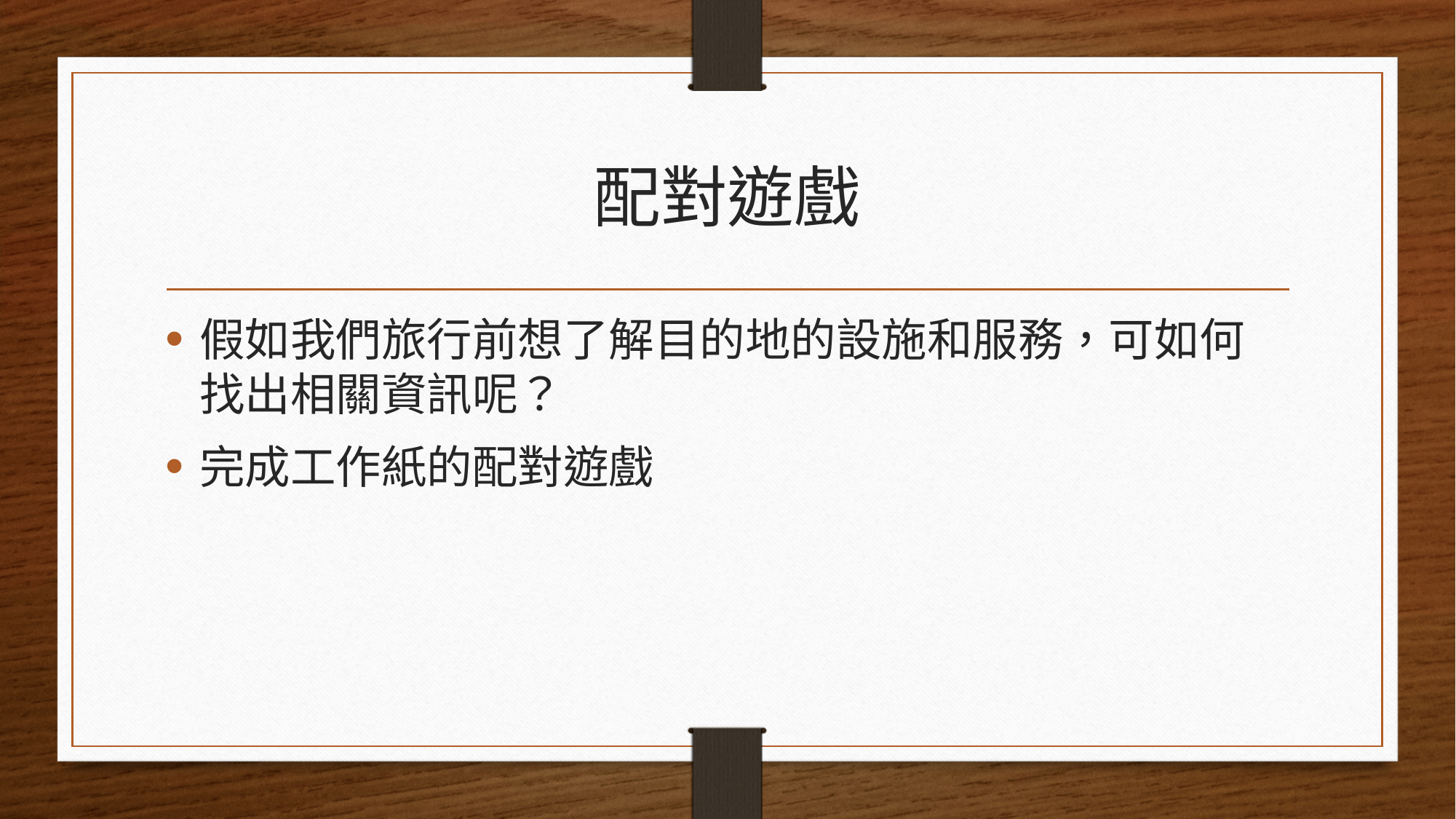

# 配對遊戲
假如我們旅行前想了解目的地的設施和服務，可如何找出相關資訊呢？
完成工作紙的配對遊戲